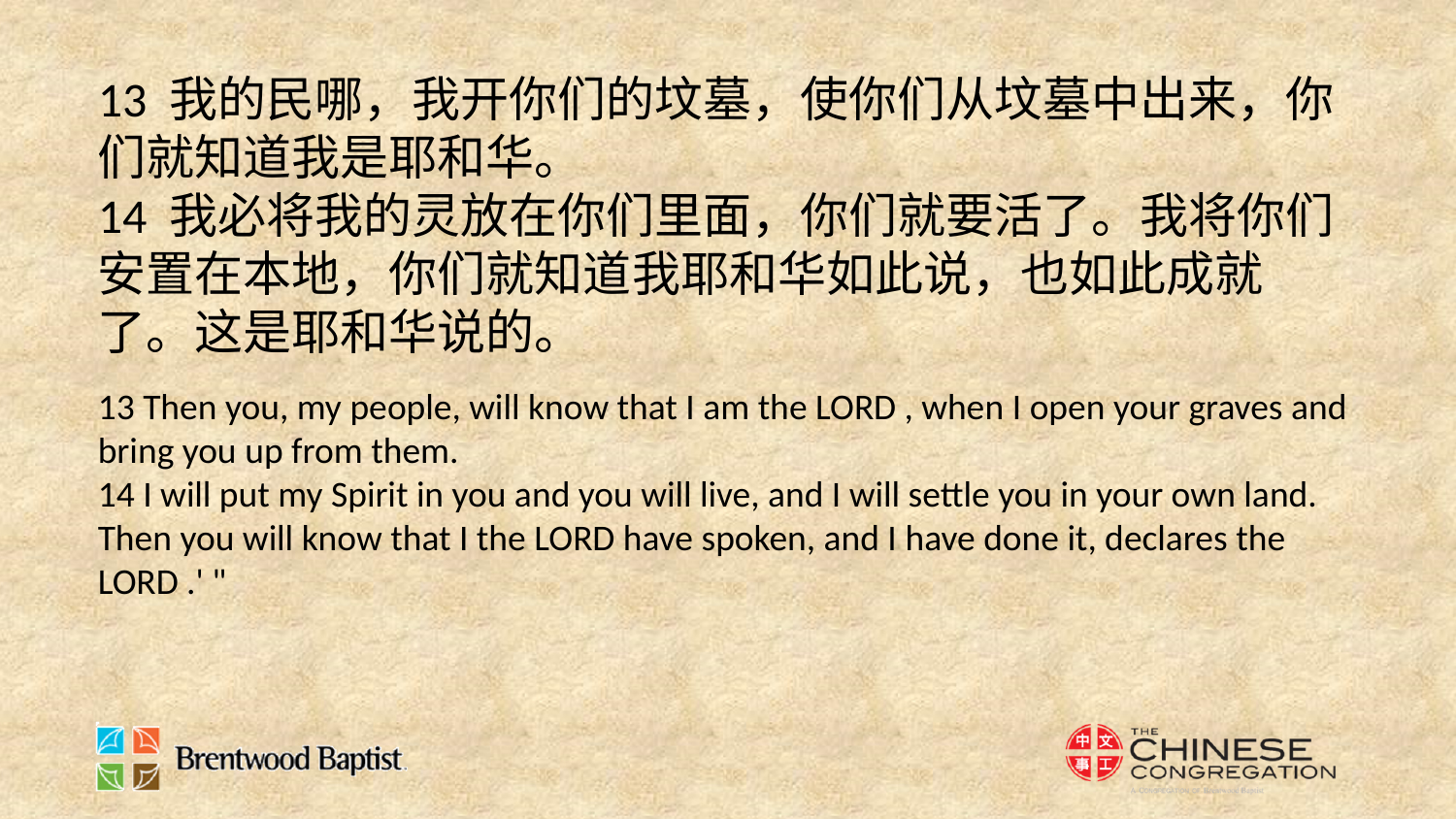

13 我的民哪，我开你们的坟墓，使你们从坟墓中出来，你们就知道我是耶和华。
14 我必将我的灵放在你们里面，你们就要活了。我将你们安置在本地，你们就知道我耶和华如此说，也如此成就了。这是耶和华说的。

13 Then you, my people, will know that I am the LORD , when I open your graves and bring you up from them.
14 I will put my Spirit in you and you will live, and I will settle you in your own land. Then you will know that I the LORD have spoken, and I have done it, declares the LORD .' "